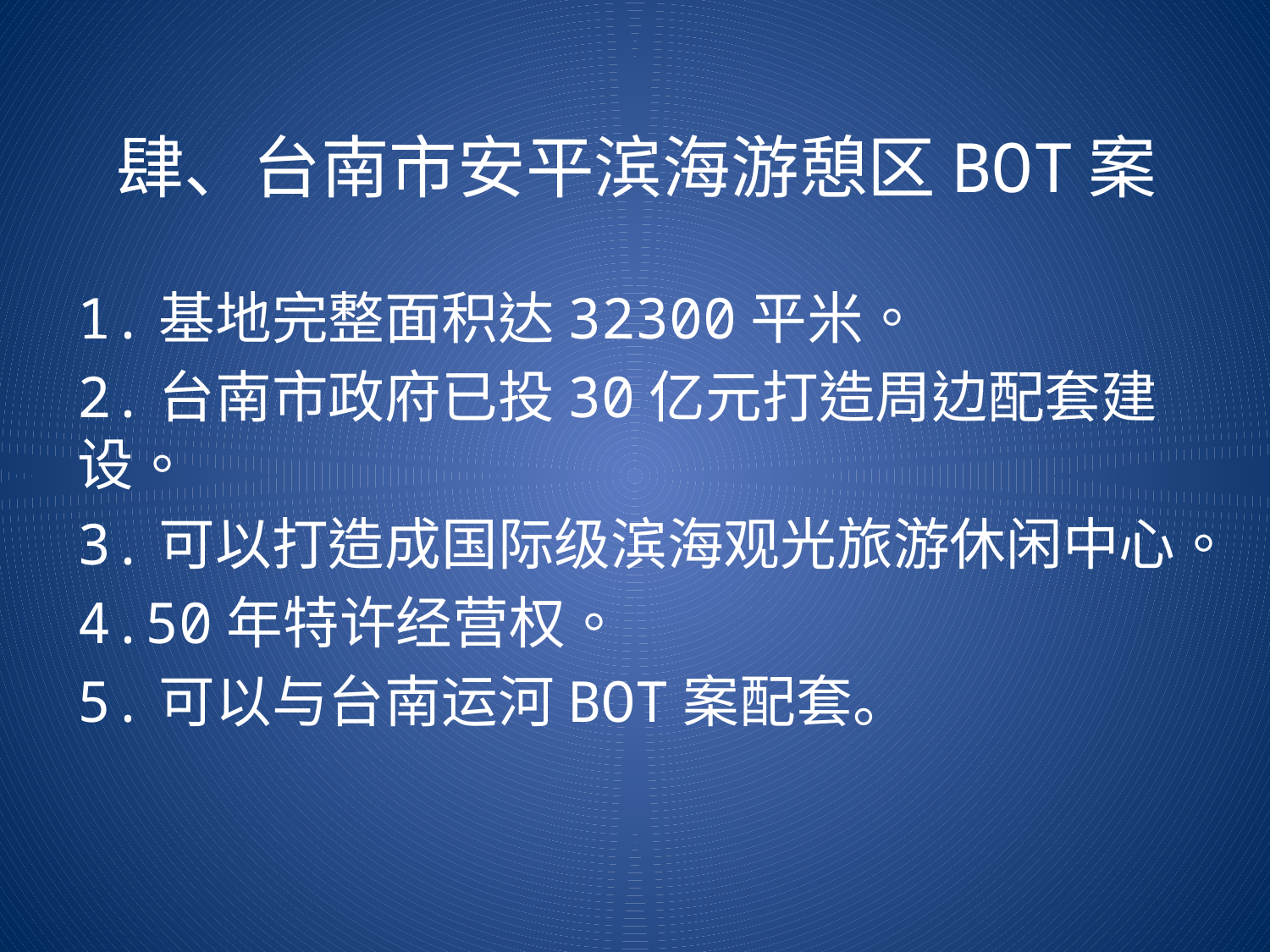

# 肆、台南市安平滨海游憩区BOT案
1.基地完整面积达32300平米。
2.台南市政府已投30亿元打造周边配套建设。
3.可以打造成国际级滨海观光旅游休闲中心。
4.50年特许经营权。
5.可以与台南运河BOT案配套。